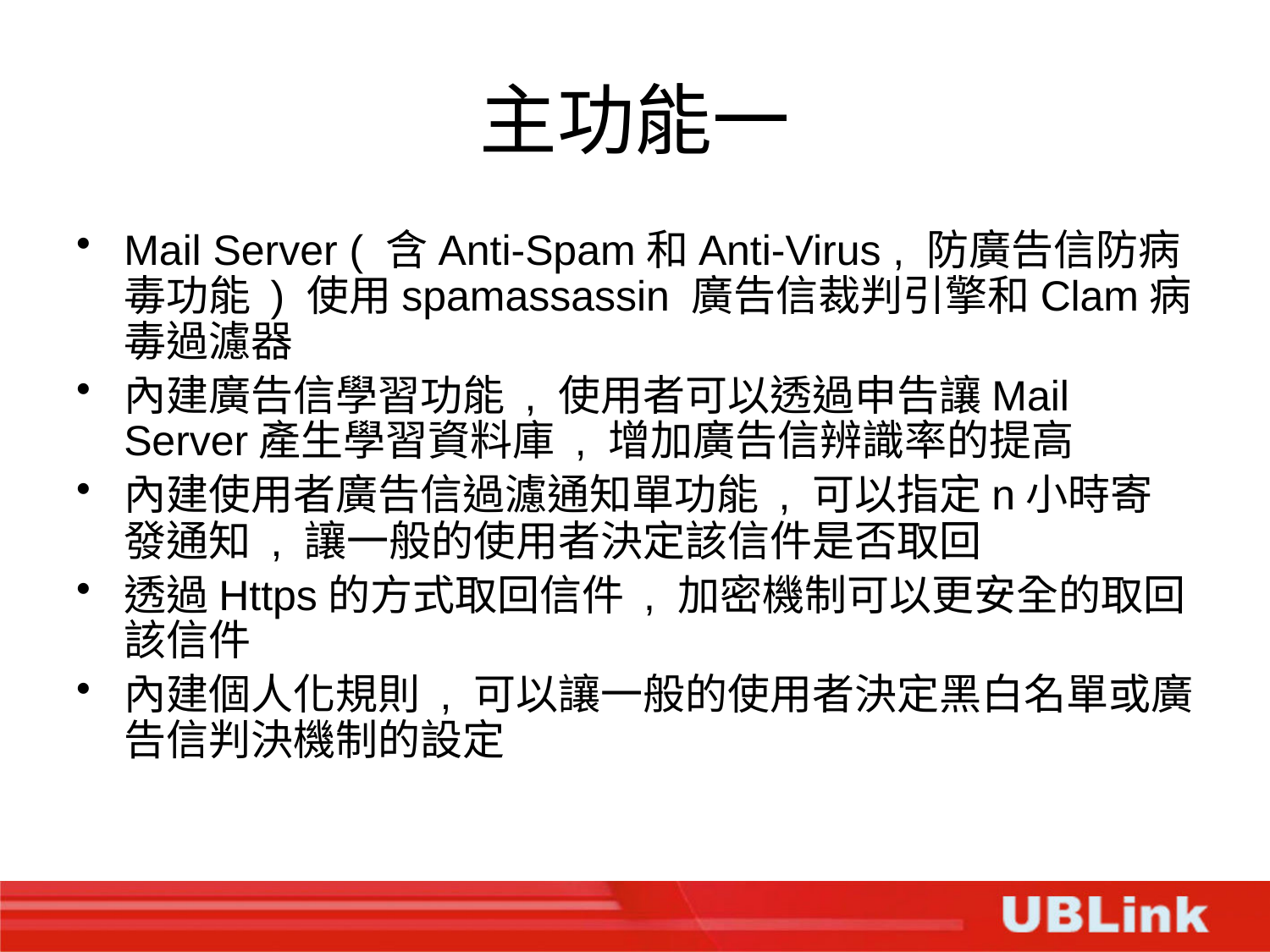

# 主功能一
Mail Server ( 含Anti-Spam和Anti-Virus , 防廣告信防病毒功能 ) 使用spamassassin 廣告信裁判引擎和Clam病毒過濾器
內建廣告信學習功能 , 使用者可以透過申告讓Mail Server產生學習資料庫 , 增加廣告信辨識率的提高
內建使用者廣告信過濾通知單功能 , 可以指定n小時寄發通知 , 讓一般的使用者決定該信件是否取回
透過Https的方式取回信件 , 加密機制可以更安全的取回該信件
內建個人化規則 , 可以讓一般的使用者決定黑白名單或廣告信判決機制的設定